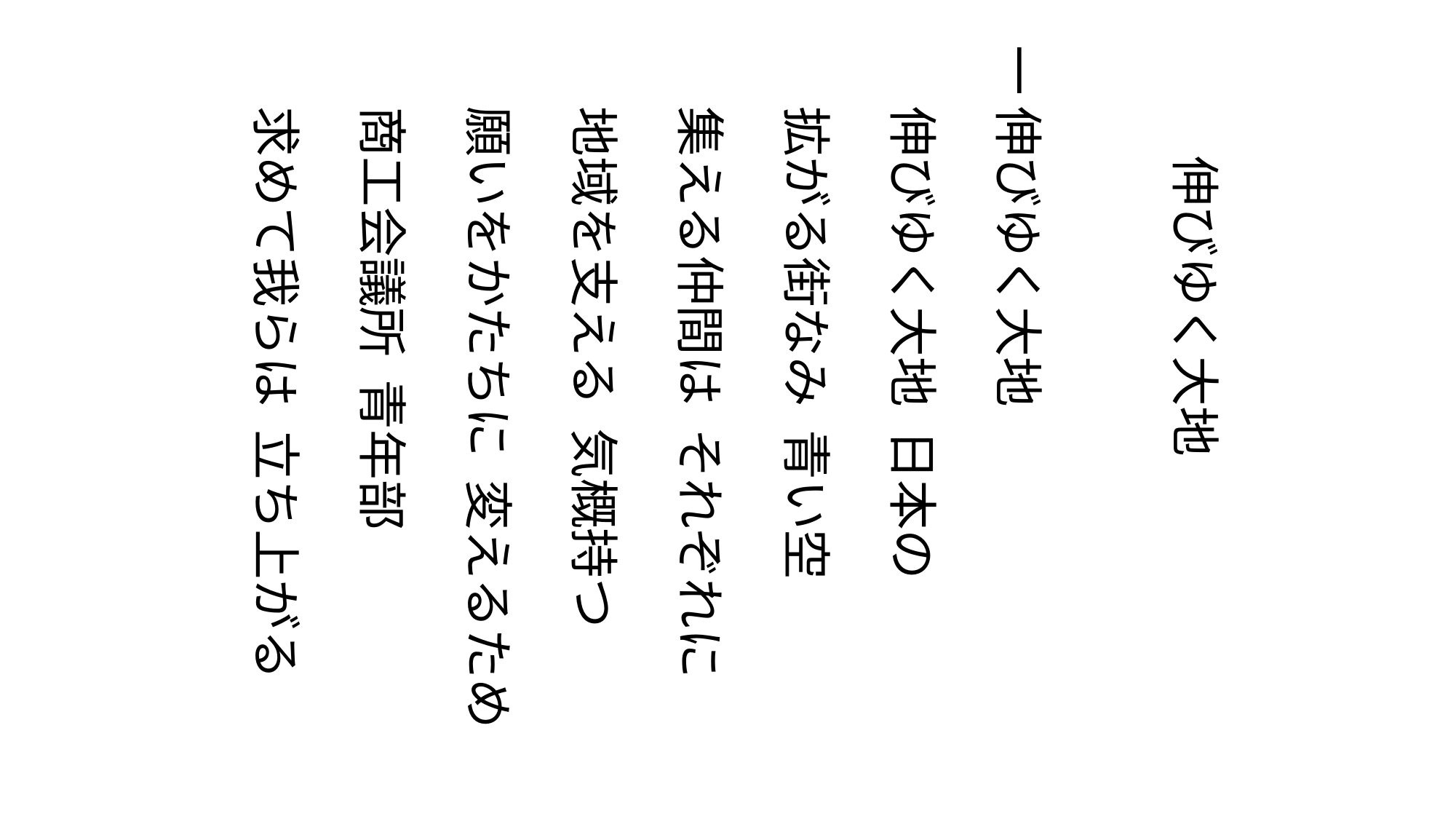

一 伸びゆく大地
　 伸びゆく大地  日本の
　 拡がる街なみ  青い空
　 集える仲間は  それぞれに
　 地域を支える  気概持つ
　 願いをかたちに  変えるため
　 商工会議所  青年部
　 求めて我らは  立ち上がる
伸びゆく大地